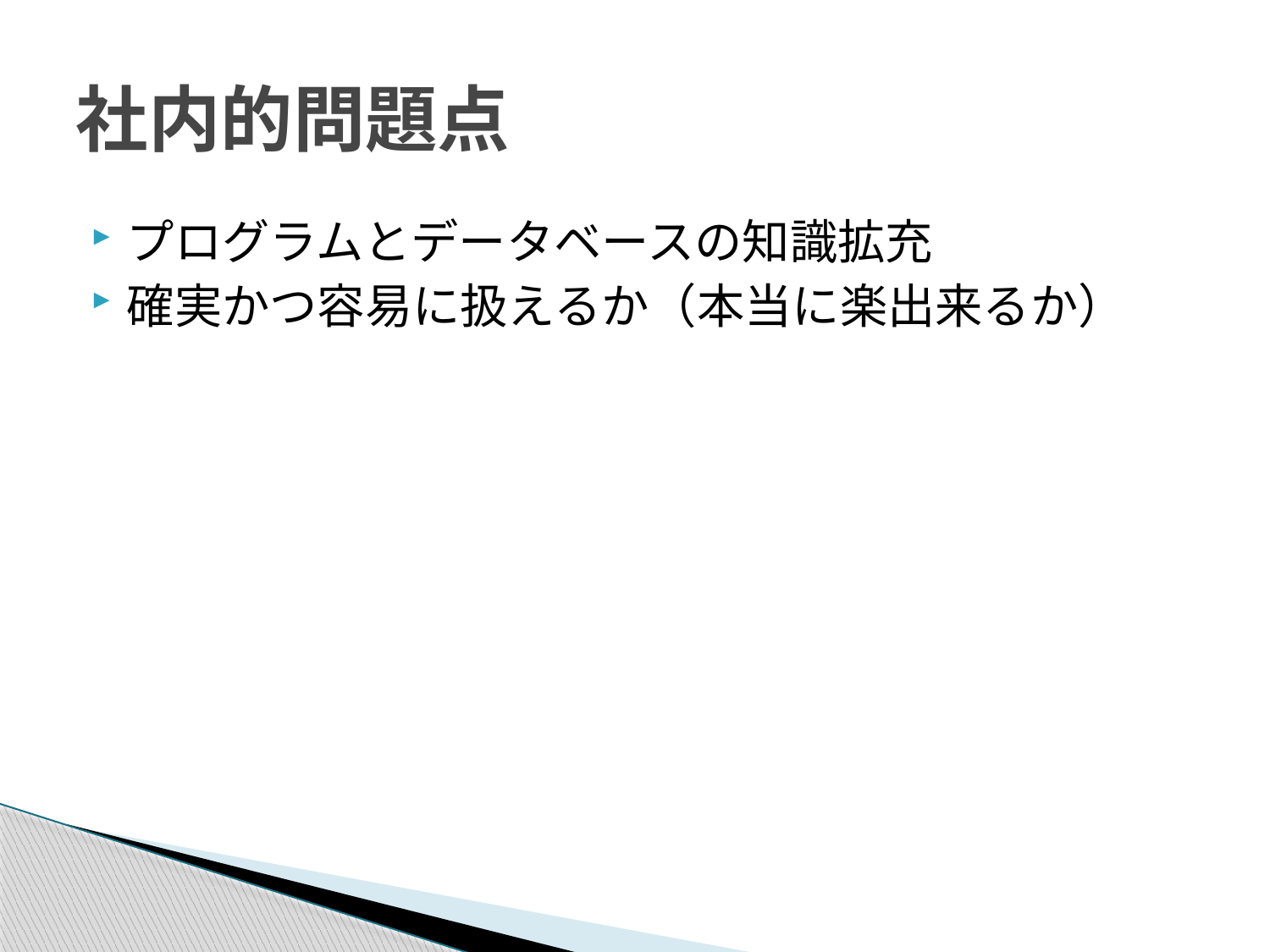

# 社内的問題点
プログラムとデータベースの知識拡充
確実かつ容易に扱えるか（本当に楽出来るか）